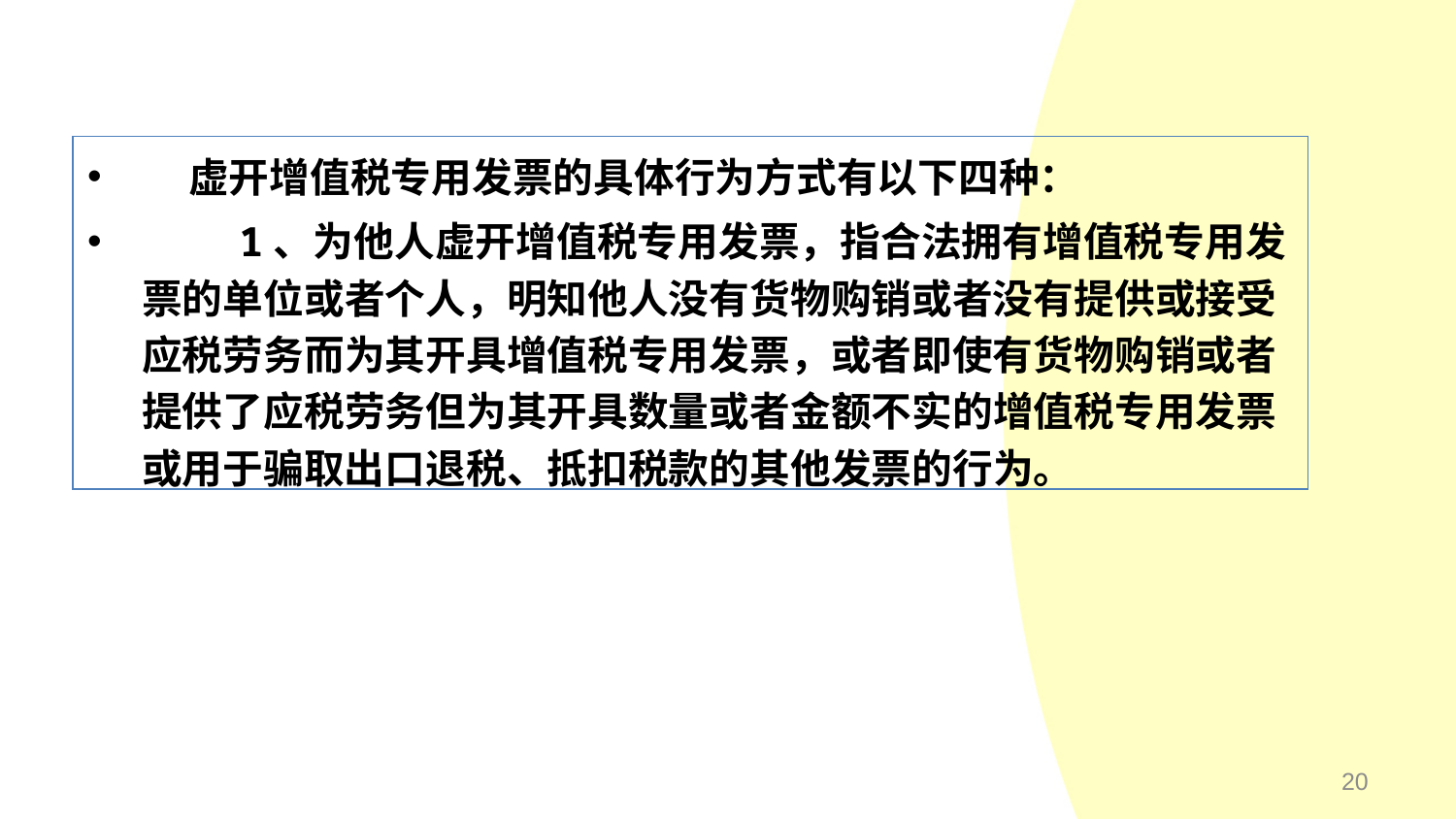

虚开增值税专用发票的具体行为方式有以下四种：
    1、为他人虚开增值税专用发票，指合法拥有增值税专用发票的单位或者个人，明知他人没有货物购销或者没有提供或接受应税劳务而为其开具增值税专用发票，或者即使有货物购销或者提供了应税劳务但为其开具数量或者金额不实的增值税专用发票或用于骗取出口退税、抵扣税款的其他发票的行为。
20